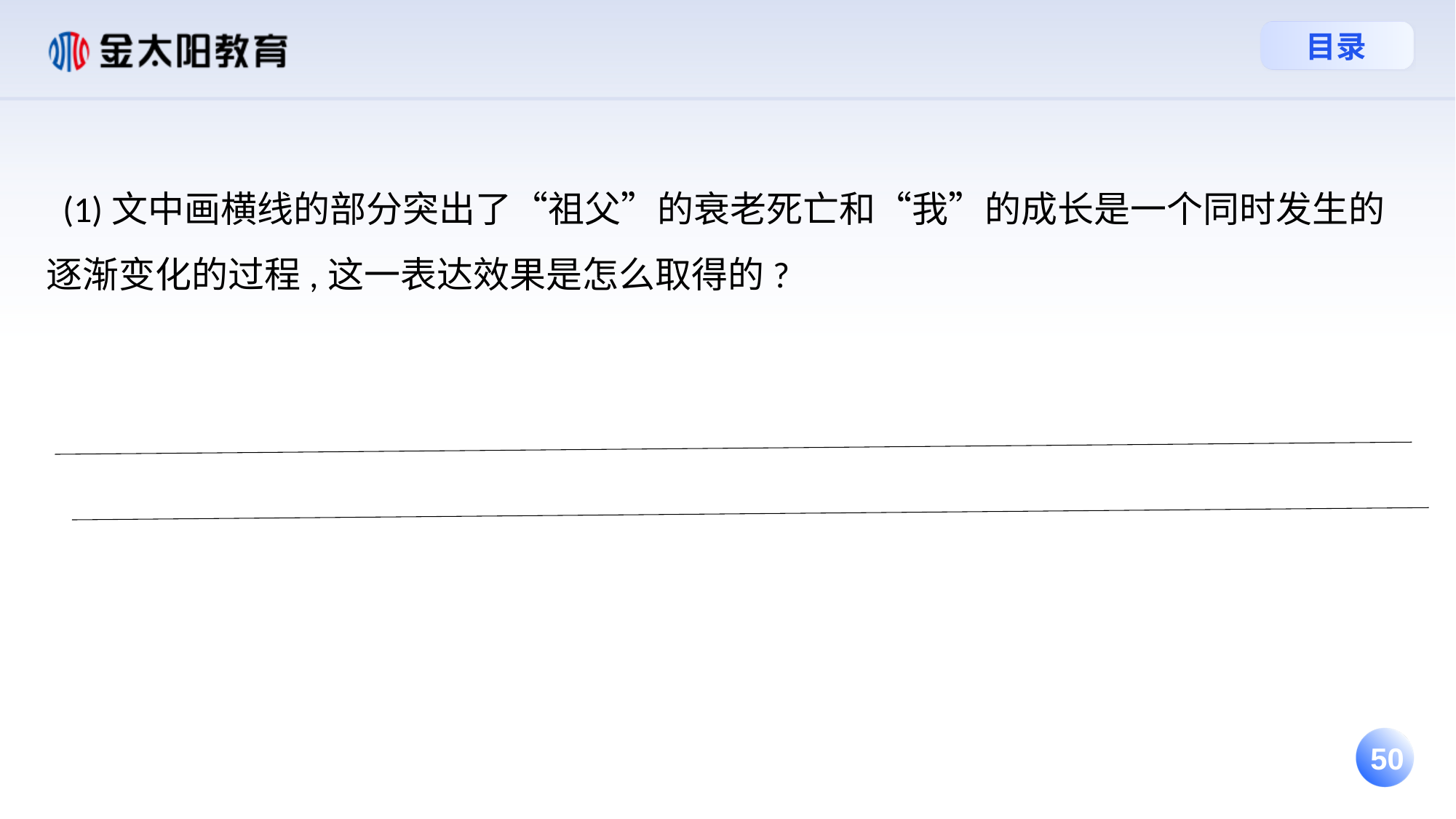

(1)文中画横线的部分突出了“祖父”的衰老死亡和“我”的成长是一个同时发生的逐渐变化的过程,这一表达效果是怎么取得的?